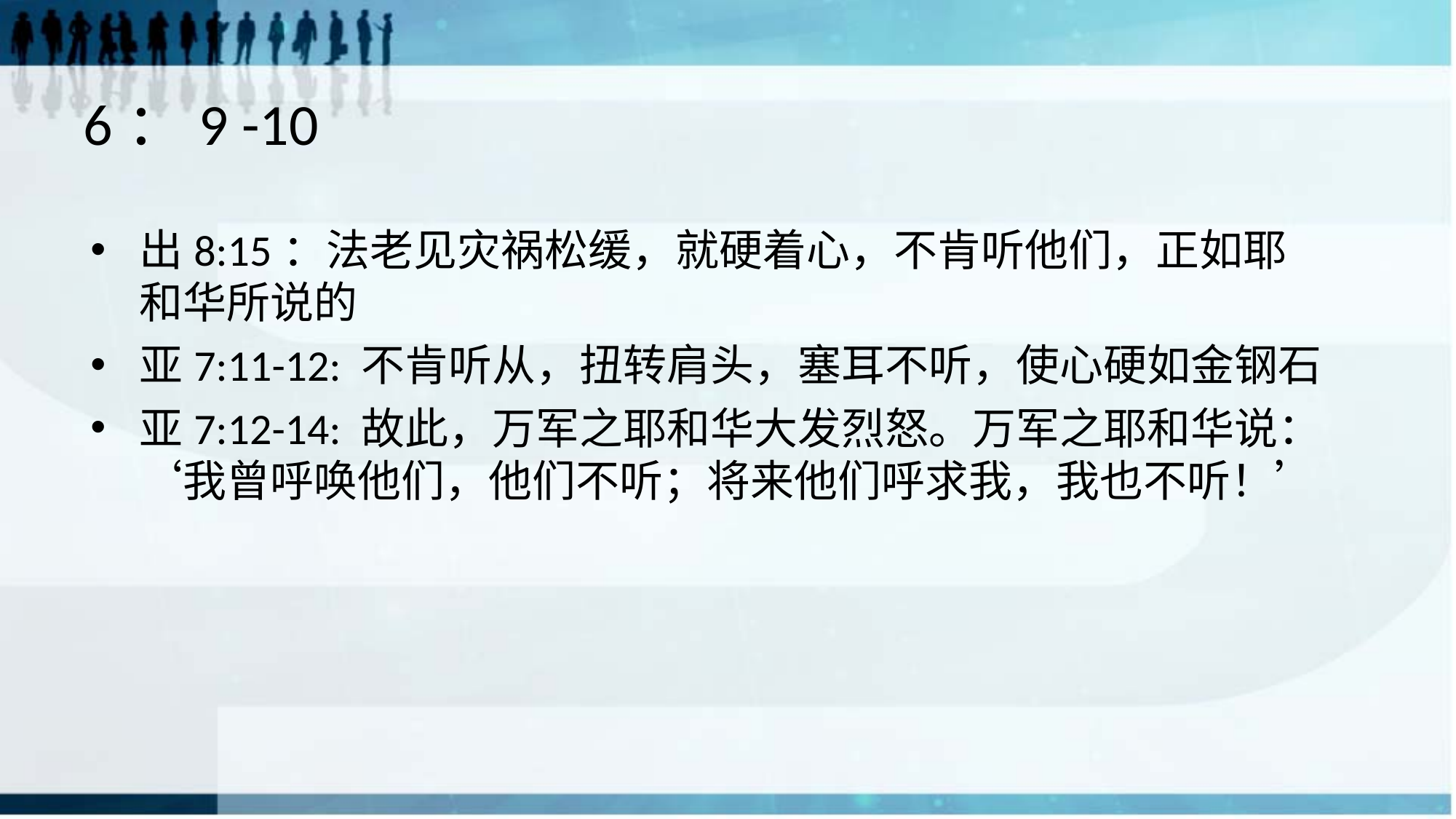

# 6：9 -10
出8:15：法老见灾祸松缓，就硬着心，不肯听他们，正如耶和华所说的
亚7:11-12: 不肯听从，扭转肩头，塞耳不听，使心硬如金钢石
亚7:12-14: 故此，万军之耶和华大发烈怒。万军之耶和华说：‘我曾呼唤他们，他们不听；将来他们呼求我，我也不听！’